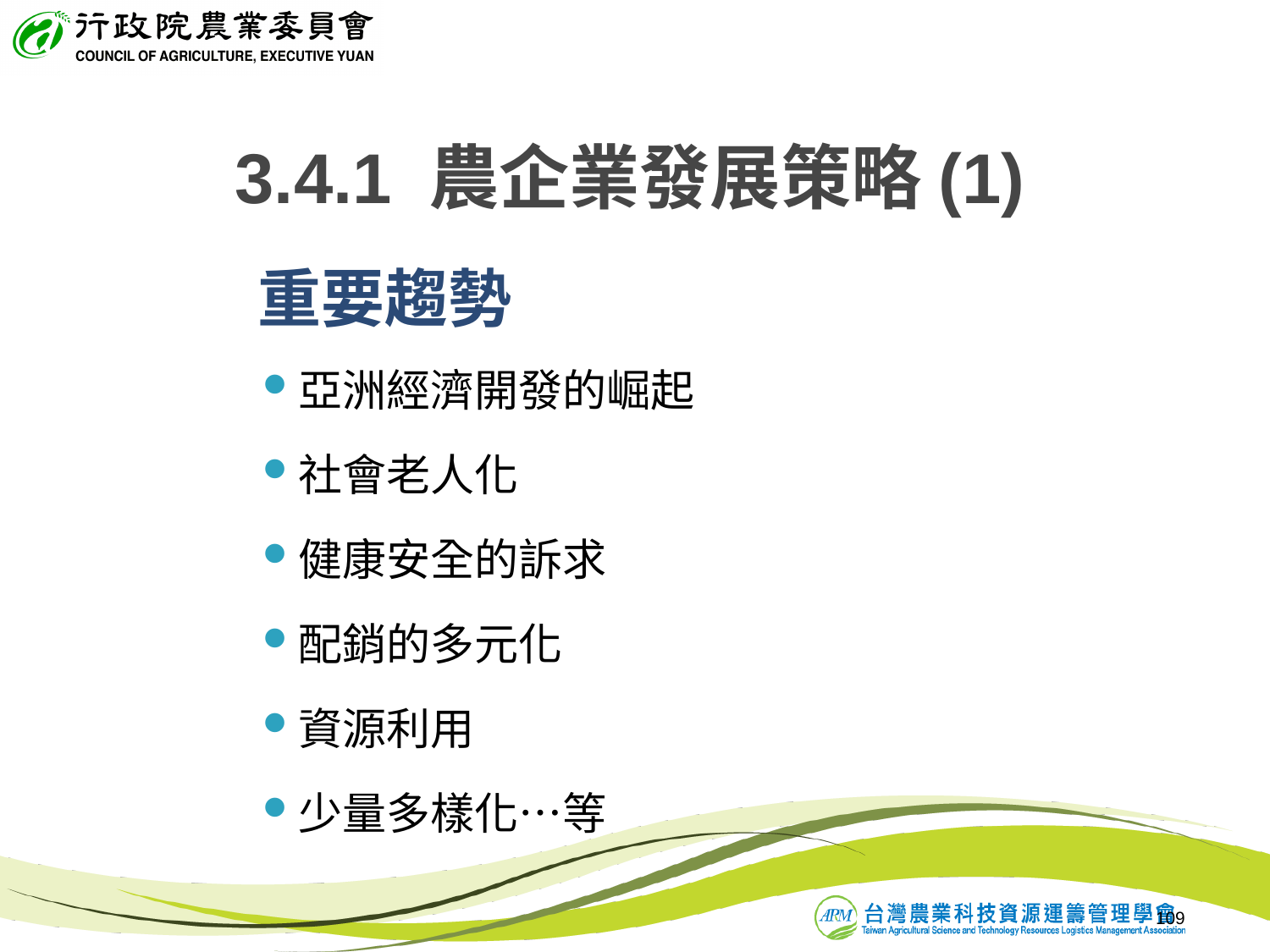

3.4.1 農企業發展策略(1)
# 重要趨勢
亞洲經濟開發的崛起
社會老人化
健康安全的訴求
配銷的多元化
資源利用
少量多樣化…等
109